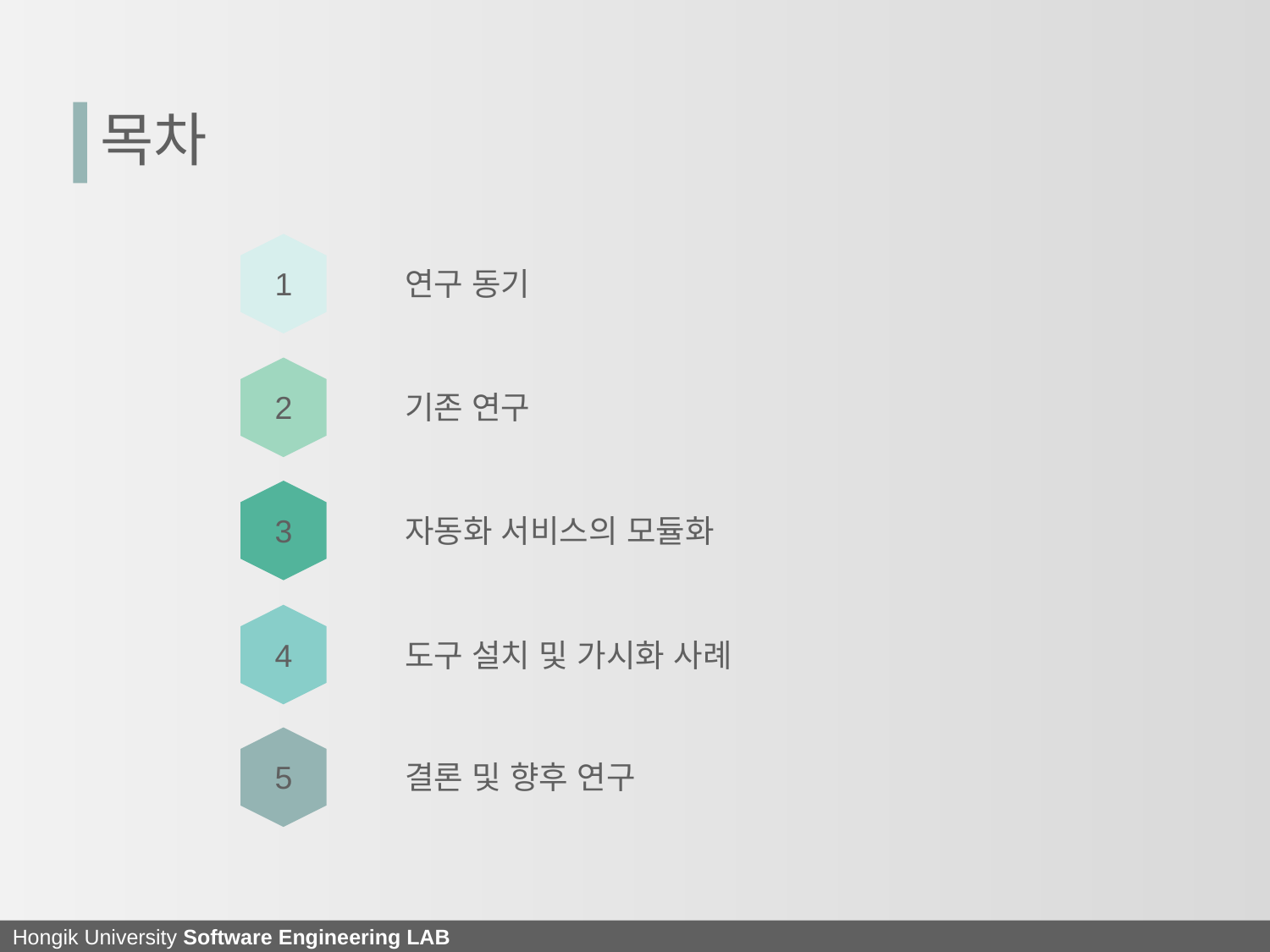

# 목차

1
연구 동기

2
기존 연구

3
자동화 서비스의 모듈화

4
도구 설치 및 가시화 사례

5
결론 및 향후 연구